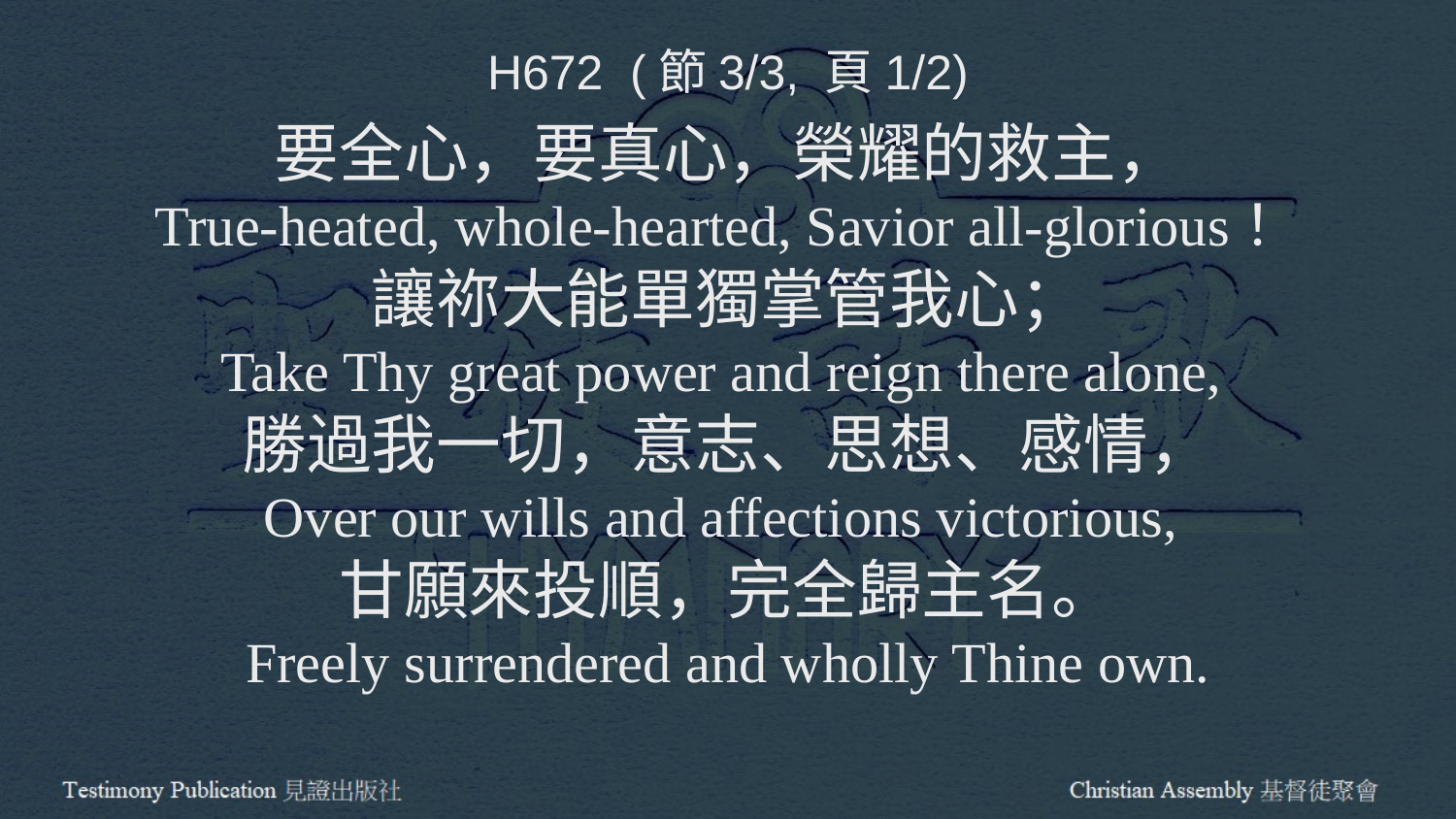

H672  (節3/3, 頁1/2)
要全心，要真心，榮耀的救主，
True-heated, whole-hearted, Savior all-glorious！
讓祢大能單獨掌管我心；
Take Thy great power and reign there alone,
勝過我一切，意志、思想、感情，
Over our wills and affections victorious,
甘願來投順，完全歸主名。
Freely surrendered and wholly Thine own.